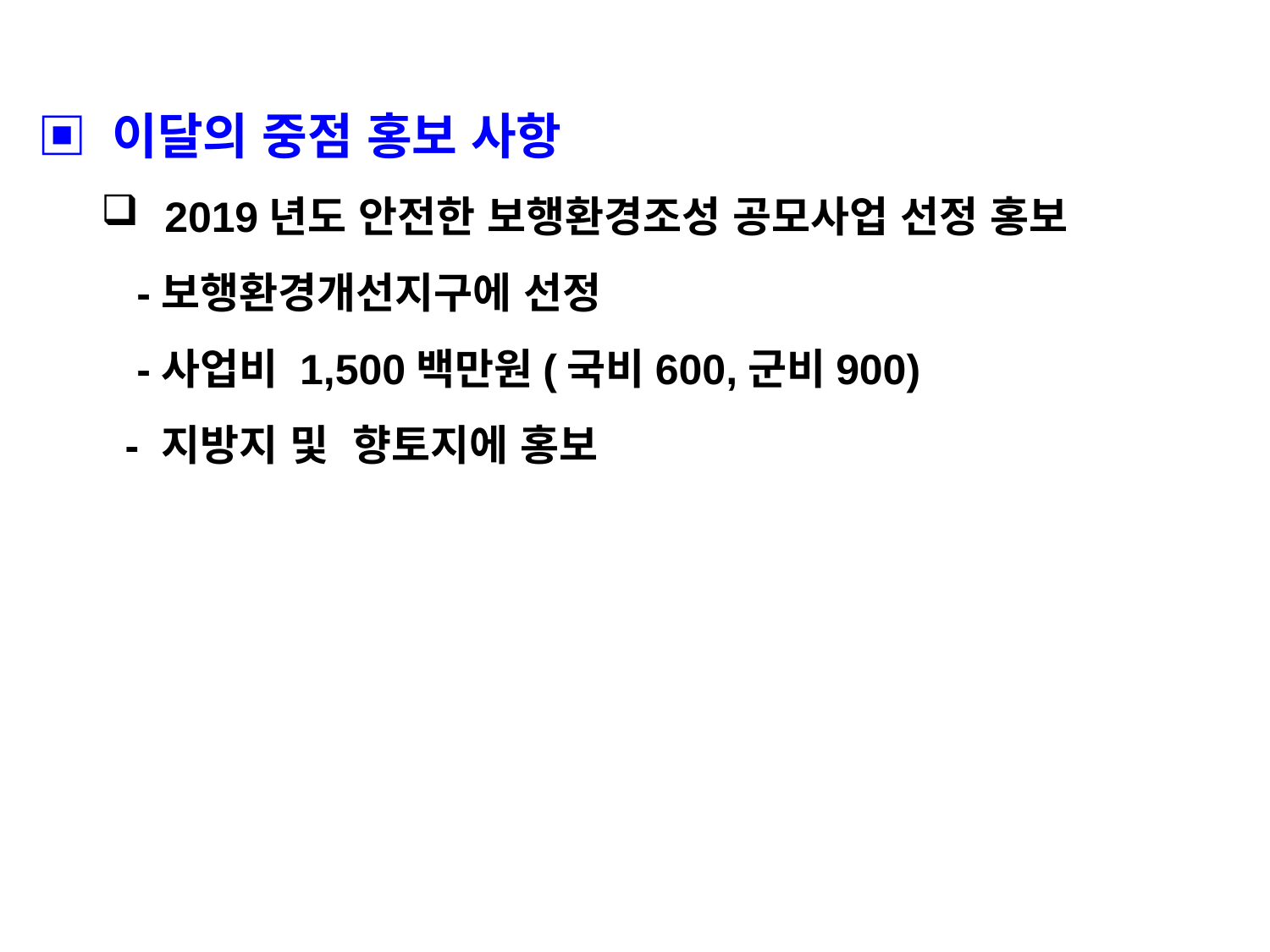

▣ 이달의 중점 홍보 사항
2019년도 안전한 보행환경조성 공모사업 선정 홍보
   -보행환경개선지구에 선정
   -사업비 1,500백만원(국비600,군비900)
  - 지방지 및  향토지에 홍보